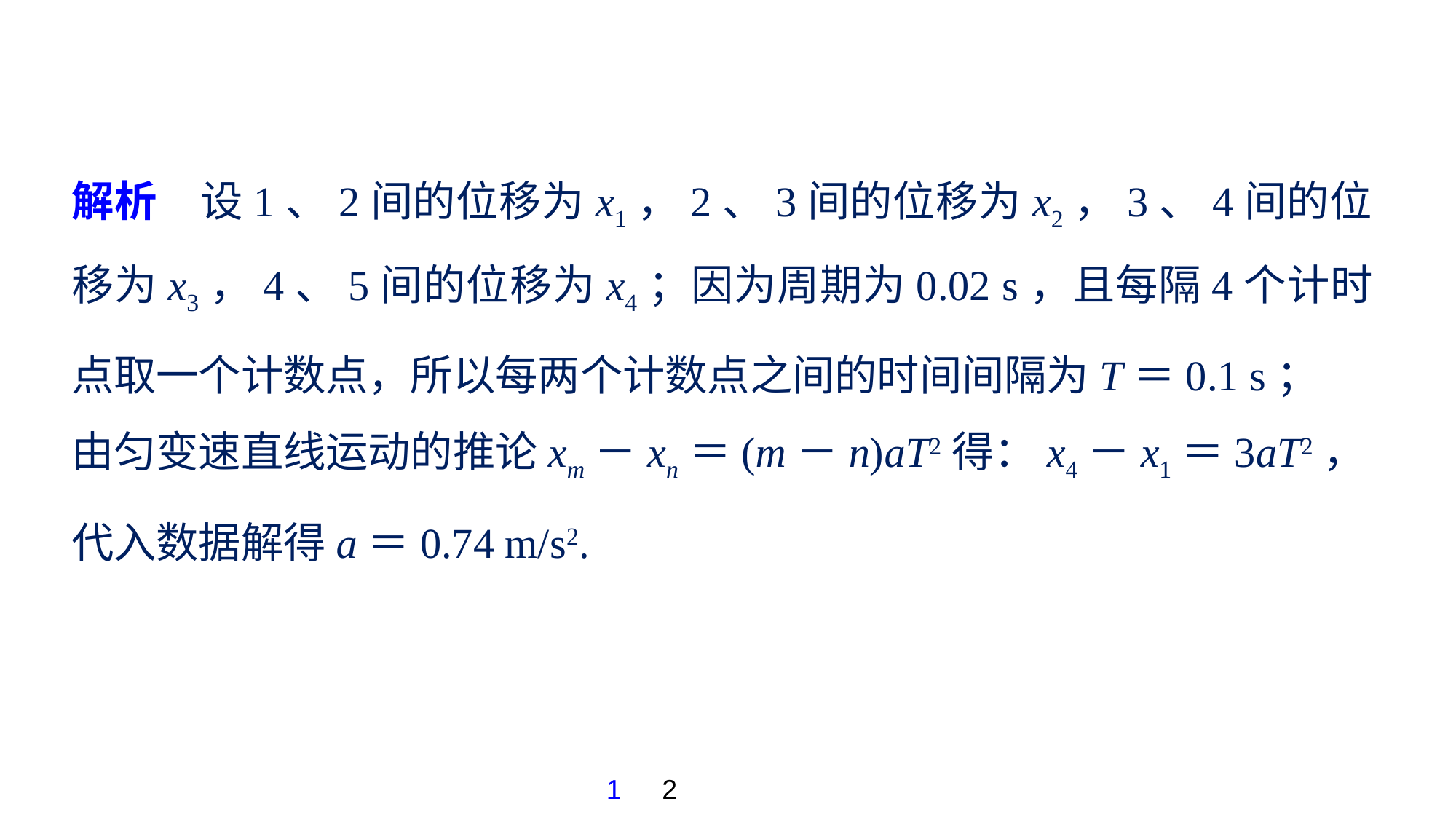

解析　设1、2间的位移为x1，2、3间的位移为x2，3、4间的位移为x3，4、5间的位移为x4；因为周期为0.02 s，且每隔4个计时点取一个计数点，所以每两个计数点之间的时间间隔为T＝0.1 s；
由匀变速直线运动的推论xm－xn＝(m－n)aT2得：x4－x1＝3aT2，
代入数据解得a＝0.74 m/s2.
1
2